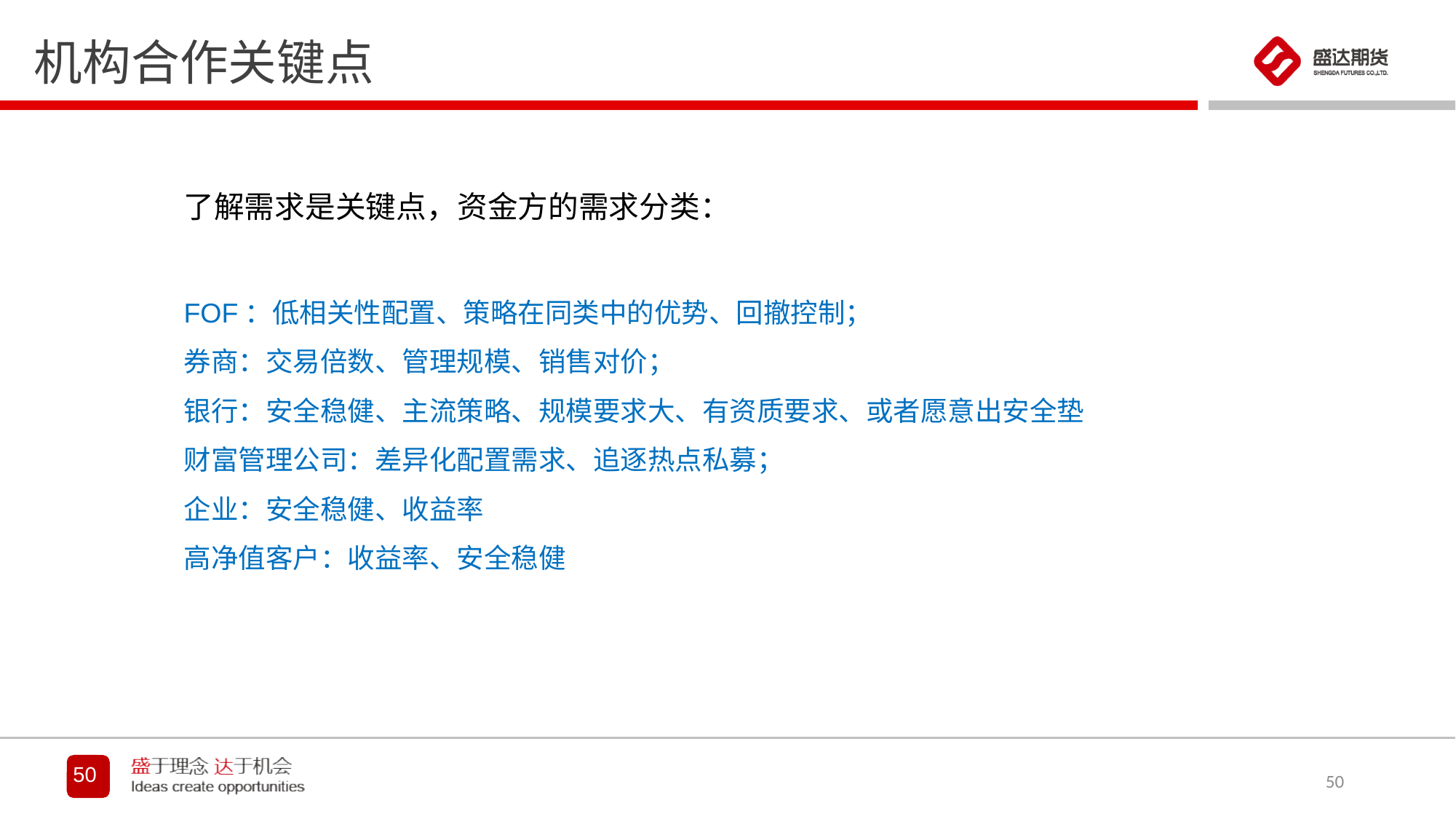

机构合作关键点
了解需求是关键点，资金方的需求分类：

FOF：低相关性配置、策略在同类中的优势、回撤控制；
券商：交易倍数、管理规模、销售对价；
银行：安全稳健、主流策略、规模要求大、有资质要求、或者愿意出安全垫
财富管理公司：差异化配置需求、追逐热点私募；
企业：安全稳健、收益率
高净值客户：收益率、安全稳健
50